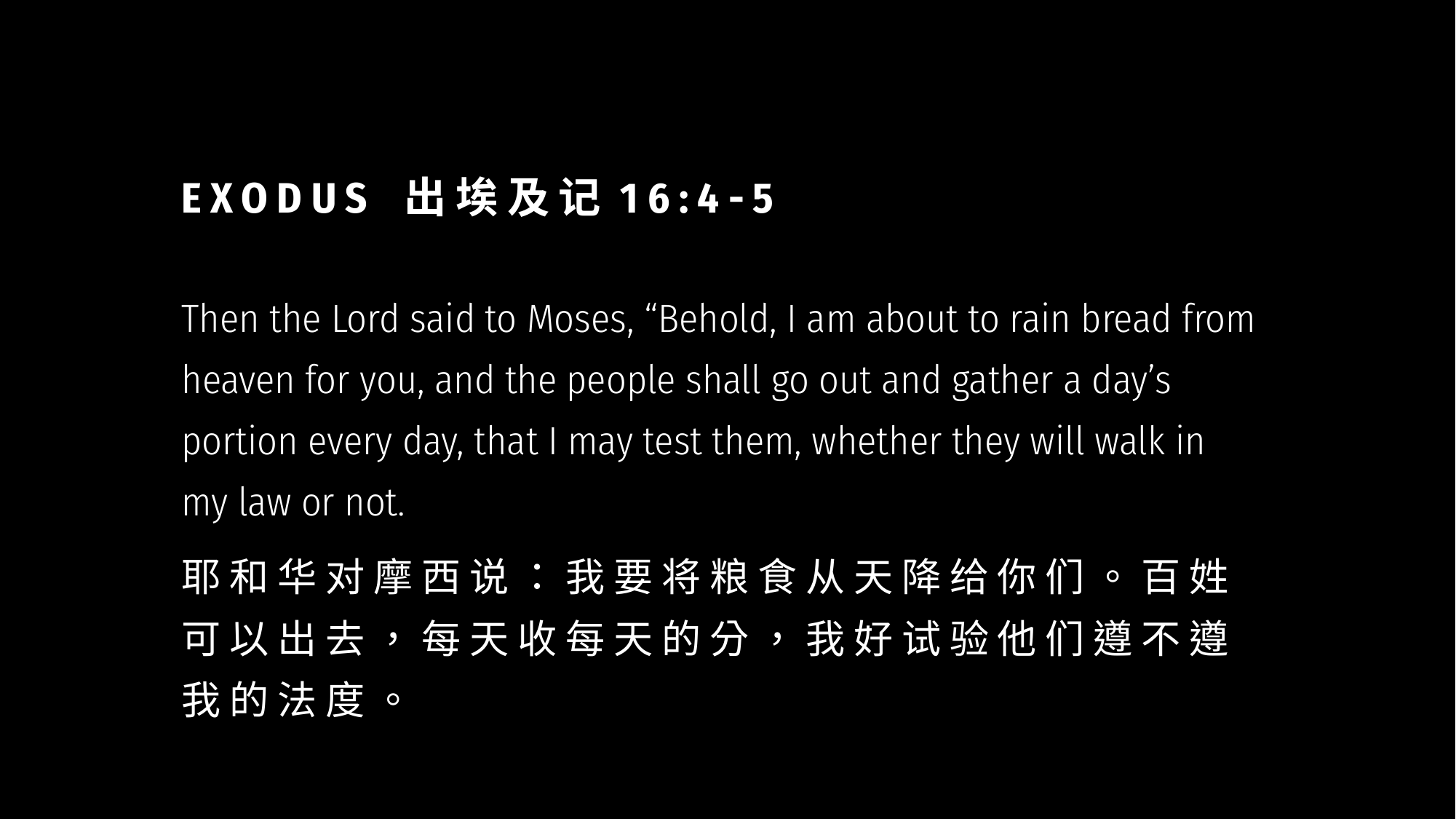

# Exodus 出埃及记16:4-5
Then the Lord said to Moses, “Behold, I am about to rain bread from heaven for you, and the people shall go out and gather a day’s portion every day, that I may test them, whether they will walk in my law or not.
耶 和 华 对 摩 西 说 ： 我 要 将 粮 食 从 天 降 给 你 们 。 百 姓 可 以 出 去 ， 每 天 收 每 天 的 分 ， 我 好 试 验 他 们 遵 不 遵 我 的 法 度 。